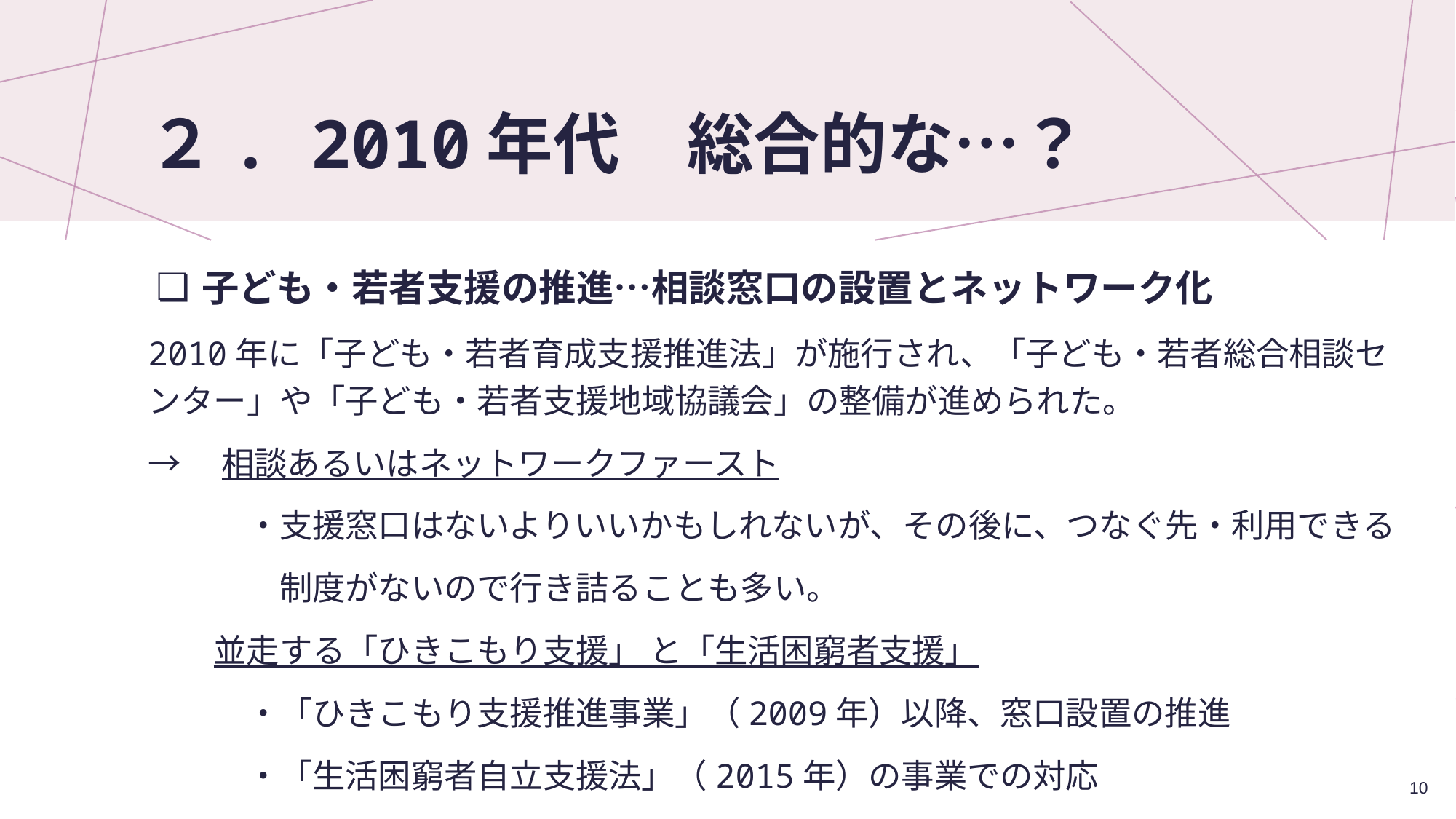

# ２. 2010年代　総合的な…？
子ども・若者支援の推進…相談窓口の設置とネットワーク化
2010年に「子ども・若者育成支援推進法」が施行され、「子ども・若者総合相談センター」や「子ども・若者支援地域協議会」の整備が進められた。
→　相談あるいはネットワークファースト
　　　・支援窓口はないよりいいかもしれないが、その後に、つなぐ先・利用できる
　　　　制度がないので行き詰ることも多い。
　　並走する「ひきこもり支援」 と「生活困窮者支援」
　　　・「ひきこもり支援推進事業」（2009年）以降、窓口設置の推進
　　　・「生活困窮者自立支援法」（2015年）の事業での対応
10